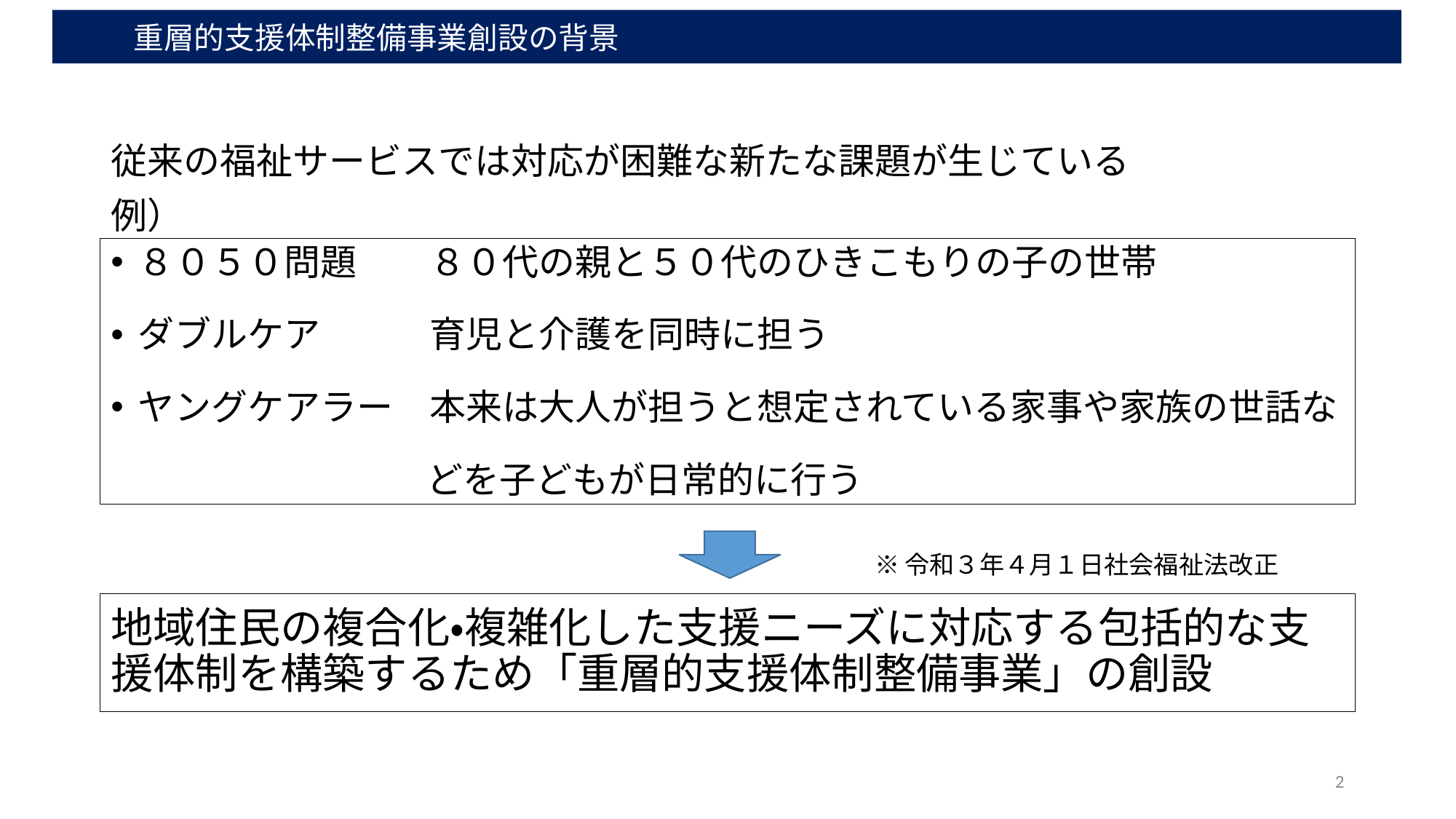

重層的支援体制整備事業創設の背景
従来の福祉サービスでは対応が困難な新たな課題が生じている
例）
８０５０問題　　８０代の親と５０代のひきこもりの子の世帯
ダブルケア　　　育児と介護を同時に担う
ヤングケアラー　本来は大人が担うと想定されている家事や家族の世話な
　　　　　　　　   どを子どもが日常的に行う

※令和３年４月１日社会福祉法改正
地域住民の複合化・複雑化した支援ニーズに対応する包括的な支援体制を構築するため「重層的支援体制整備事業」の創設
2